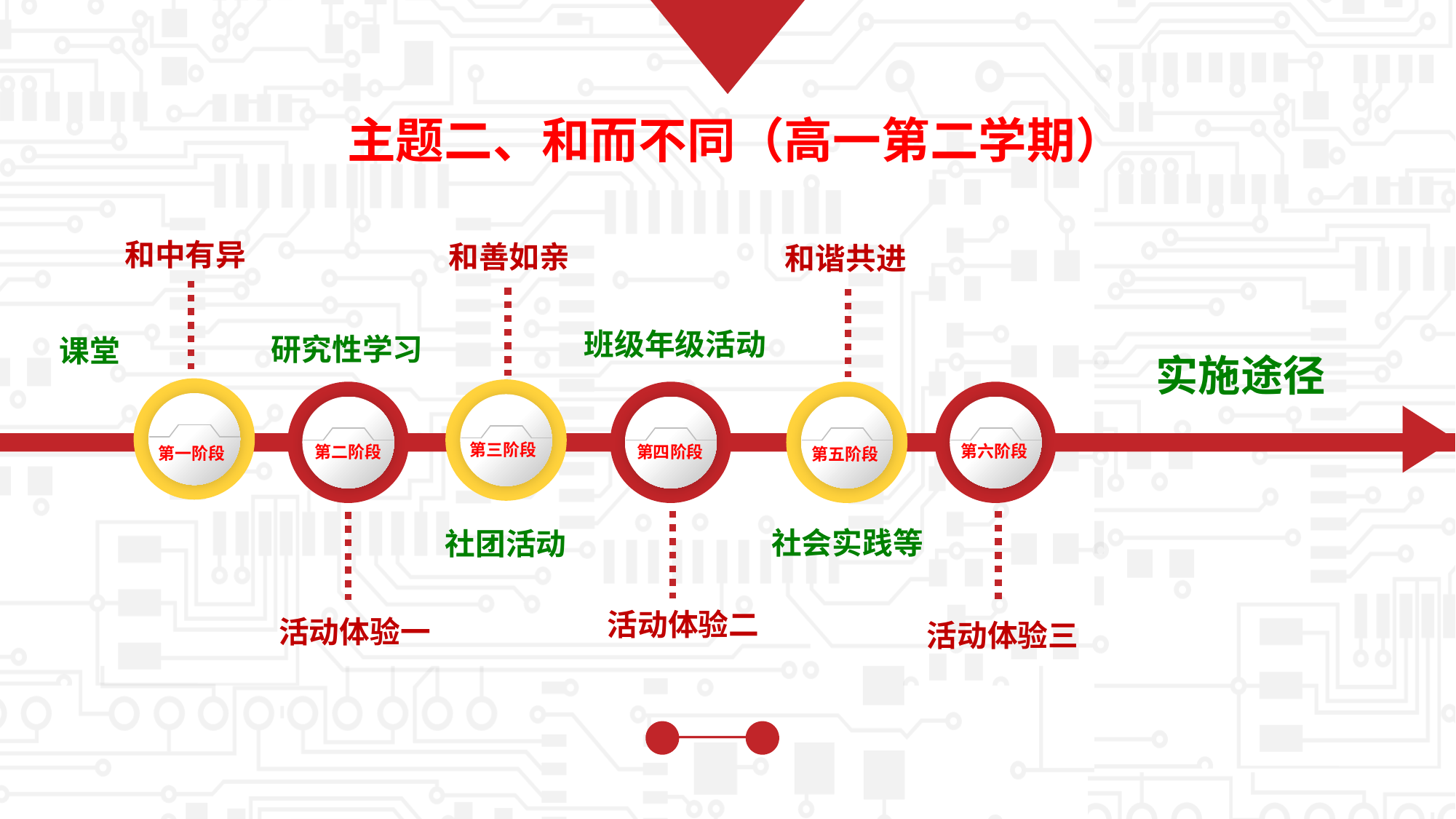

主题二、和而不同（高一第二学期）

和中有异
和善如亲
和谐共进
班级年级活动
研究性学习
课堂
实施途径

第三阶段
第六阶段
第二阶段
第四阶段
第一阶段
第五阶段
社会实践等
社团活动
活动体验二
活动体验一
活动体验三